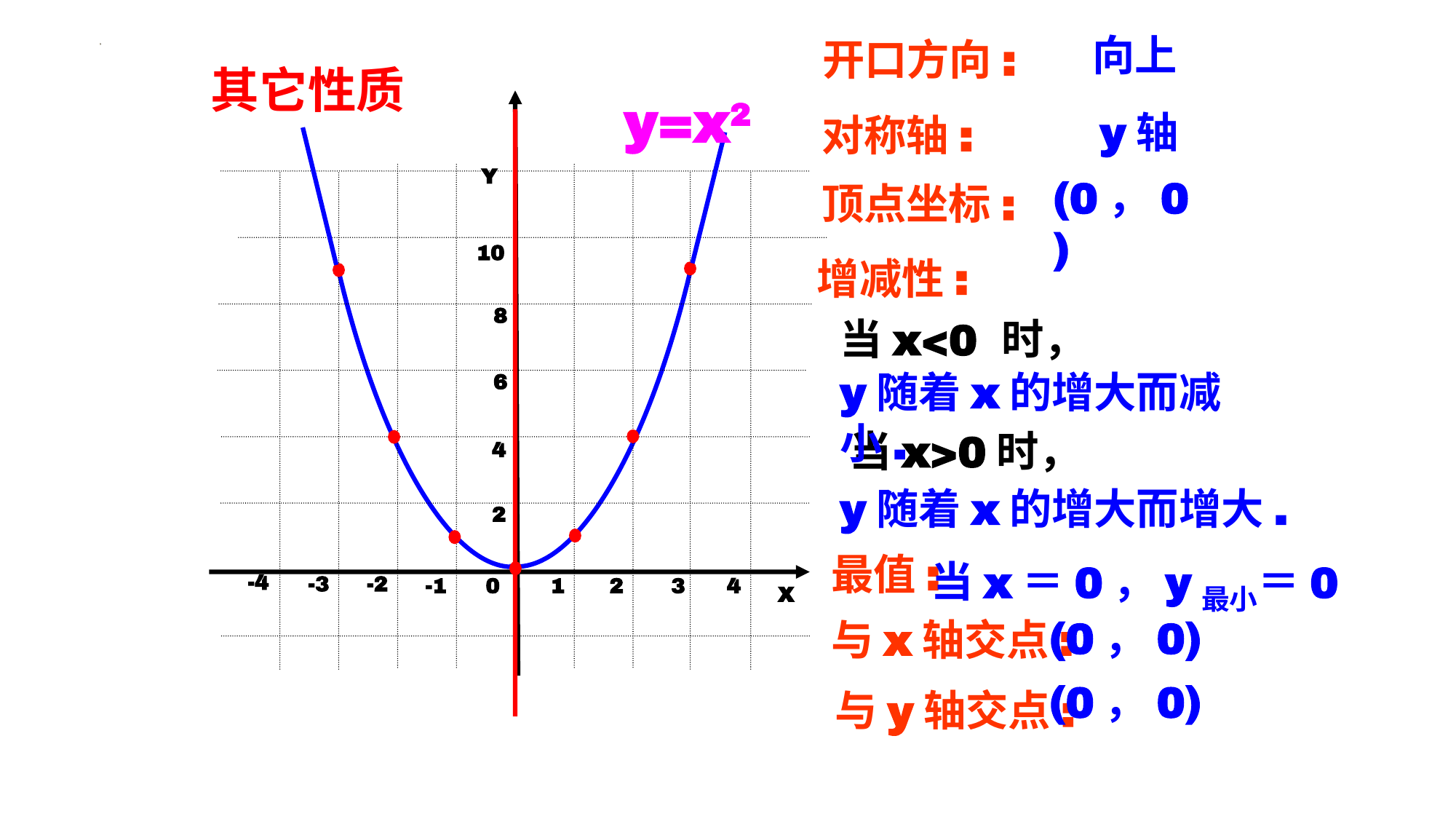

向上
开口方向:
其它性质
y=x2

Y
10
8
6
4
2
-4
-3
-2
-1
0
1
2
3
4
X

y轴
对称轴:

(0，0)
顶点坐标:
增减性:
当x<0 时，
y随着x的增大而减小.
当x>0时，
y随着x的增大而增大.
最值:
当x＝0，y最小＝0
(0，0)
与x轴交点:
(0，0)
与y轴交点: